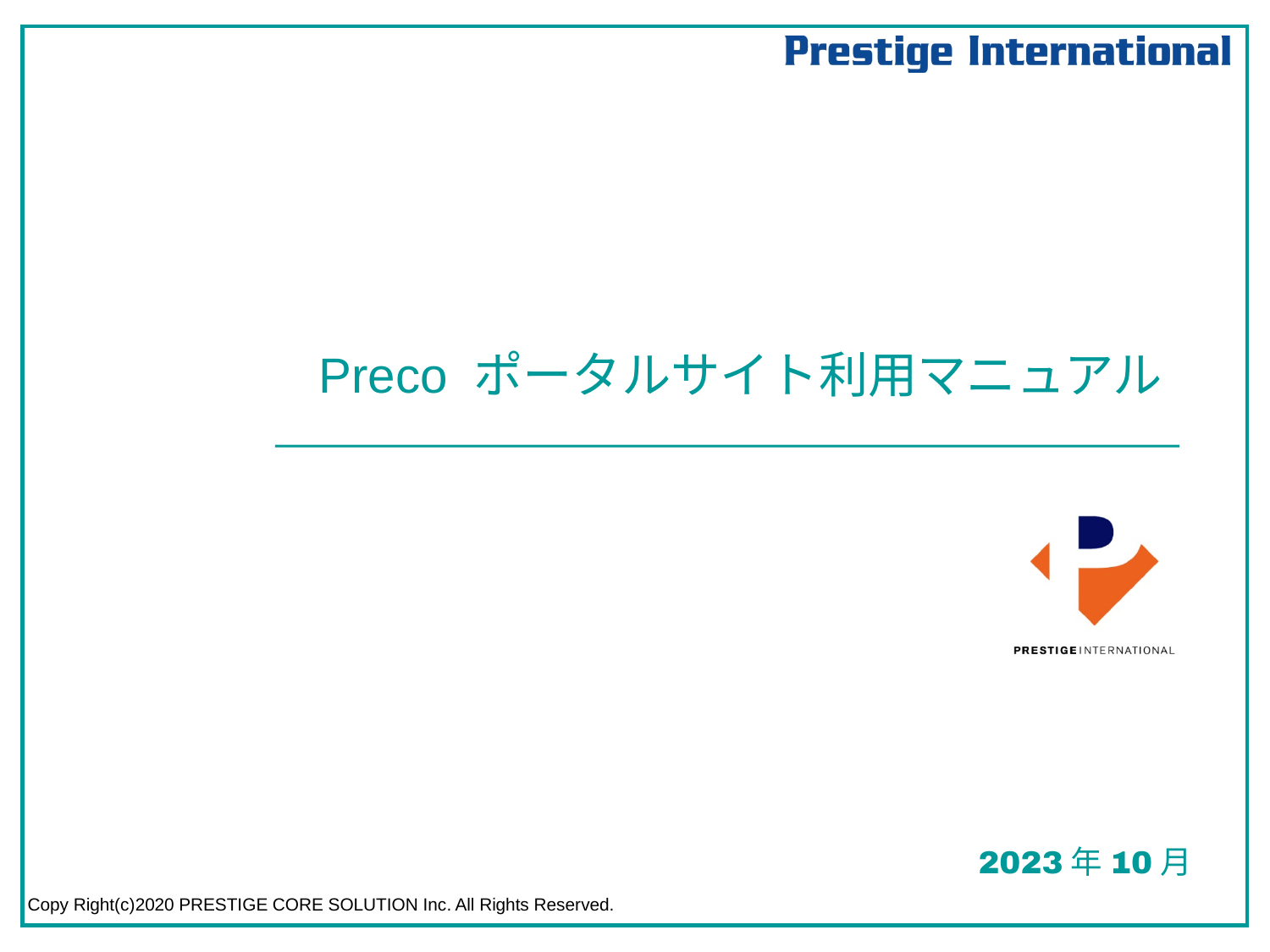

# Preco ポータルサイト利用マニュアル
2023年10月
Copy Right(c)2020 PRESTIGE CORE SOLUTION Inc. All Rights Reserved.